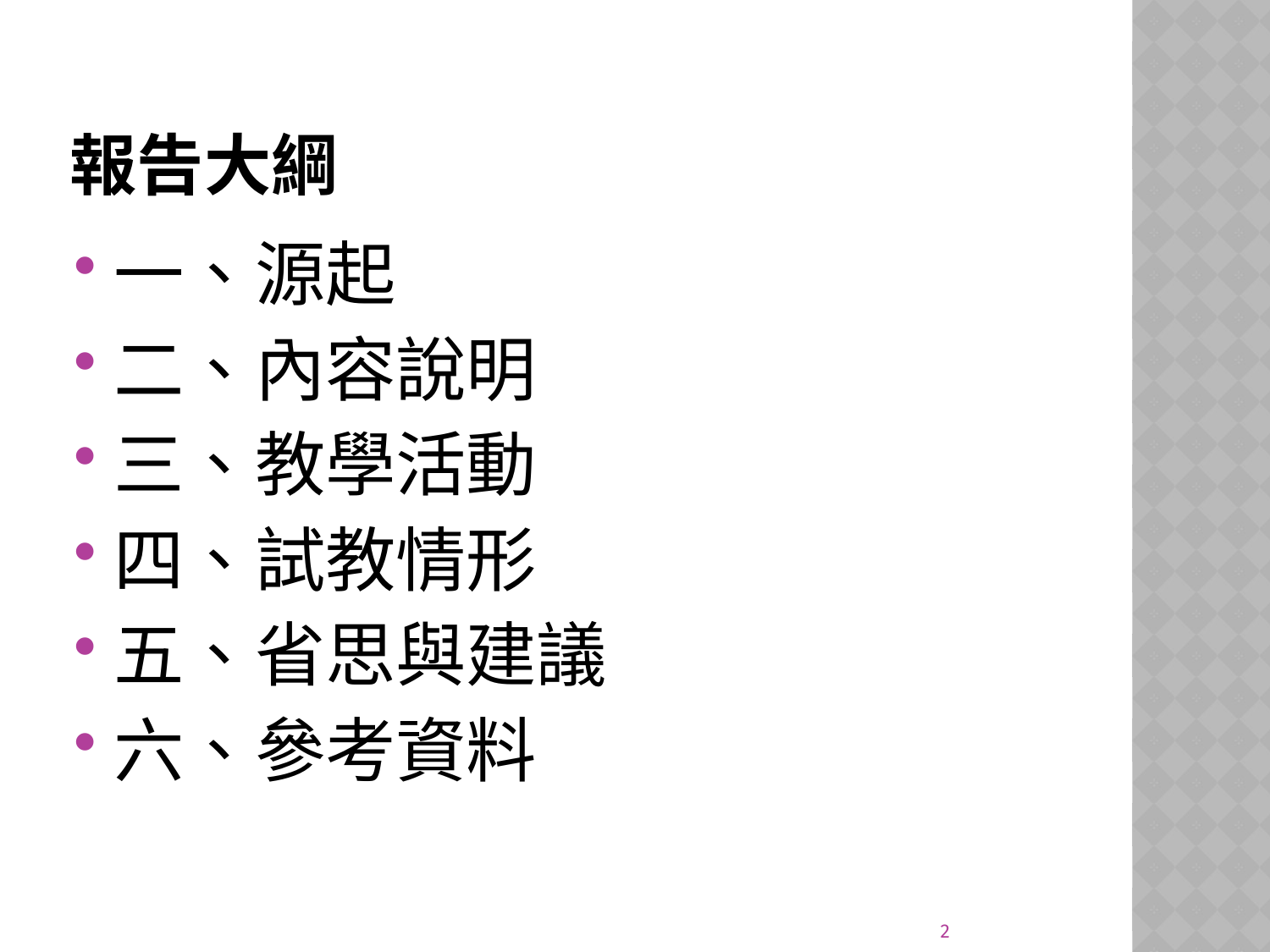

# 報告大綱
一、源起
二、內容說明
三、教學活動
四、試教情形
五、省思與建議
六、參考資料
2